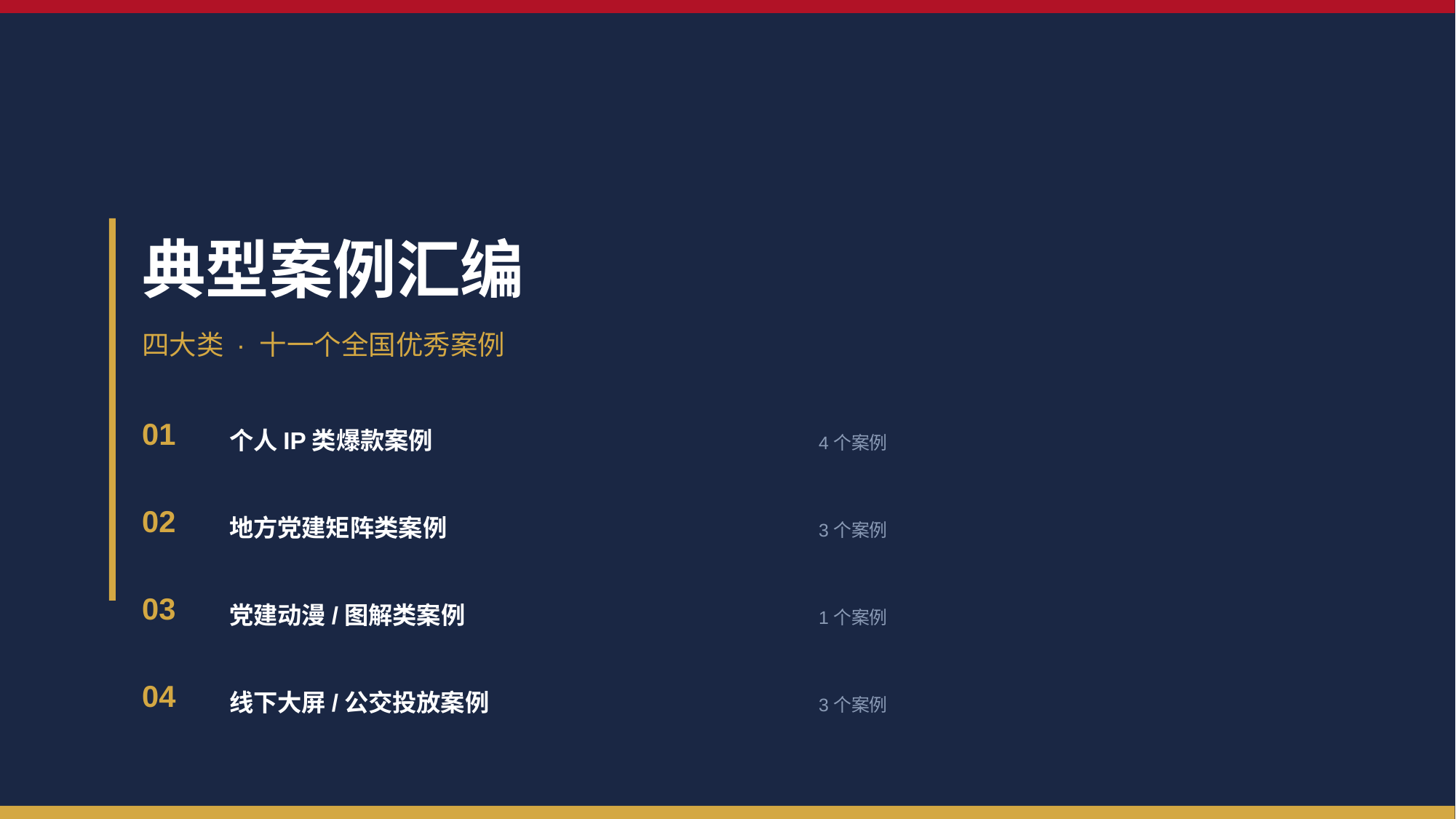

典型案例汇编
四大类 · 十一个全国优秀案例
01
个人IP类爆款案例
4个案例
02
地方党建矩阵类案例
3个案例
03
党建动漫/图解类案例
1个案例
04
线下大屏/公交投放案例
3个案例